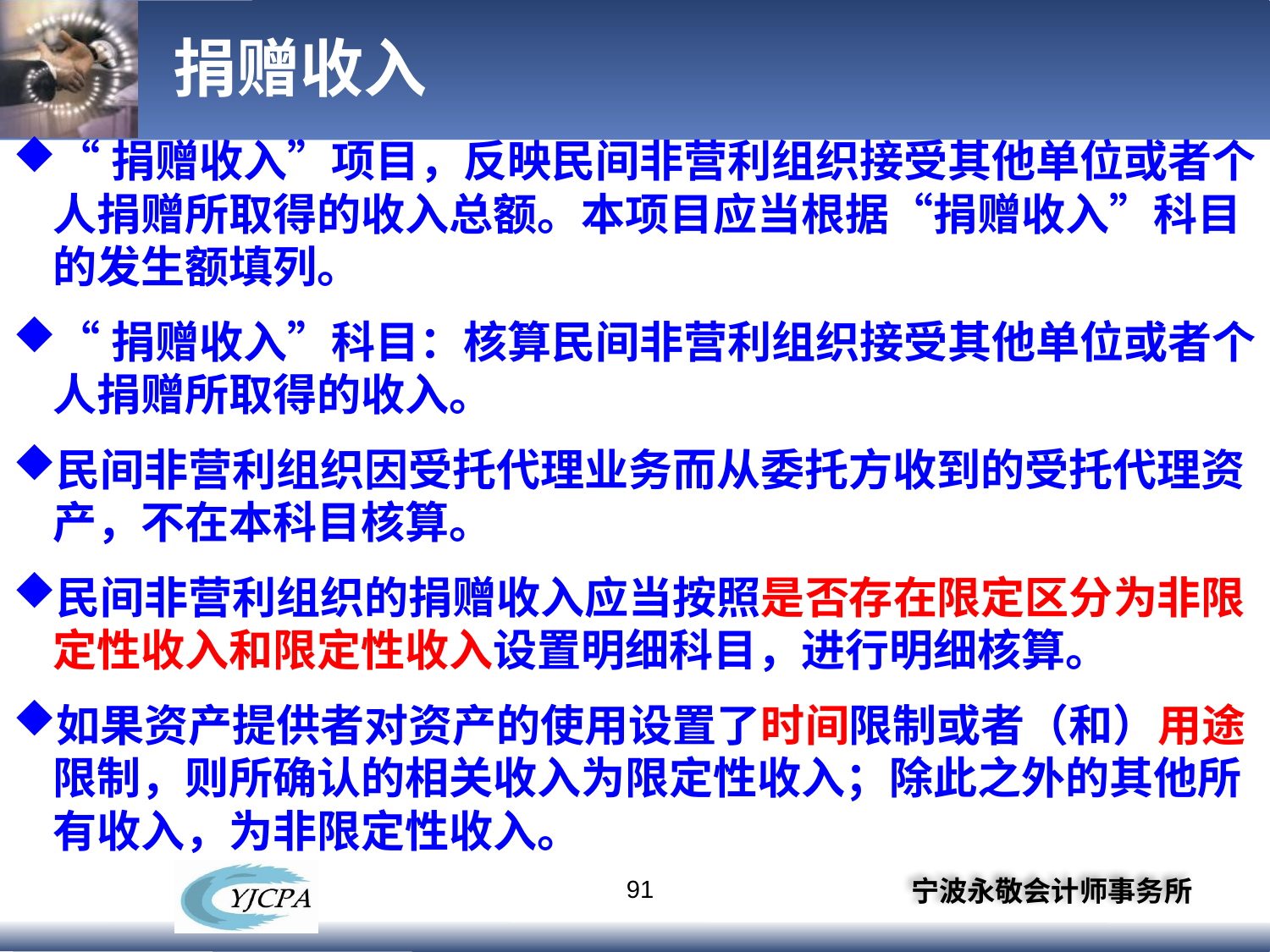

# 捐赠收入
“捐赠收入”项目，反映民间非营利组织接受其他单位或者个人捐赠所取得的收入总额。本项目应当根据“捐赠收入”科目的发生额填列。
“捐赠收入”科目：核算民间非营利组织接受其他单位或者个人捐赠所取得的收入。
民间非营利组织因受托代理业务而从委托方收到的受托代理资产，不在本科目核算。
民间非营利组织的捐赠收入应当按照是否存在限定区分为非限定性收入和限定性收入设置明细科目，进行明细核算。
如果资产提供者对资产的使用设置了时间限制或者（和）用途限制，则所确认的相关收入为限定性收入；除此之外的其他所有收入，为非限定性收入。